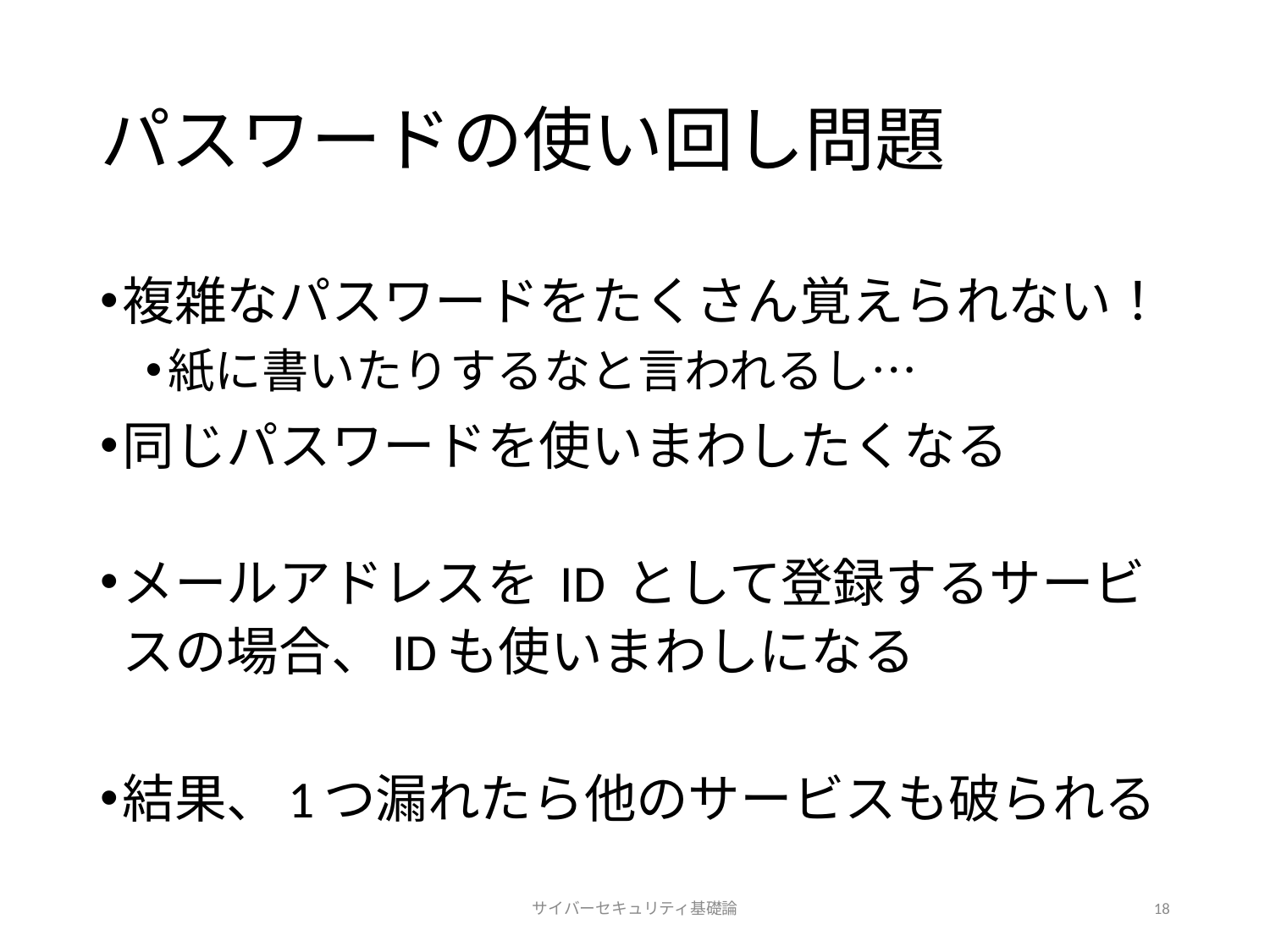

# パスワードの使い回し問題
複雑なパスワードをたくさん覚えられない！
紙に書いたりするなと言われるし…
同じパスワードを使いまわしたくなる

メールアドレスを ID として登録するサービスの場合、IDも使いまわしになる

結果、1つ漏れたら他のサービスも破られる
サイバーセキュリティ基礎論
18